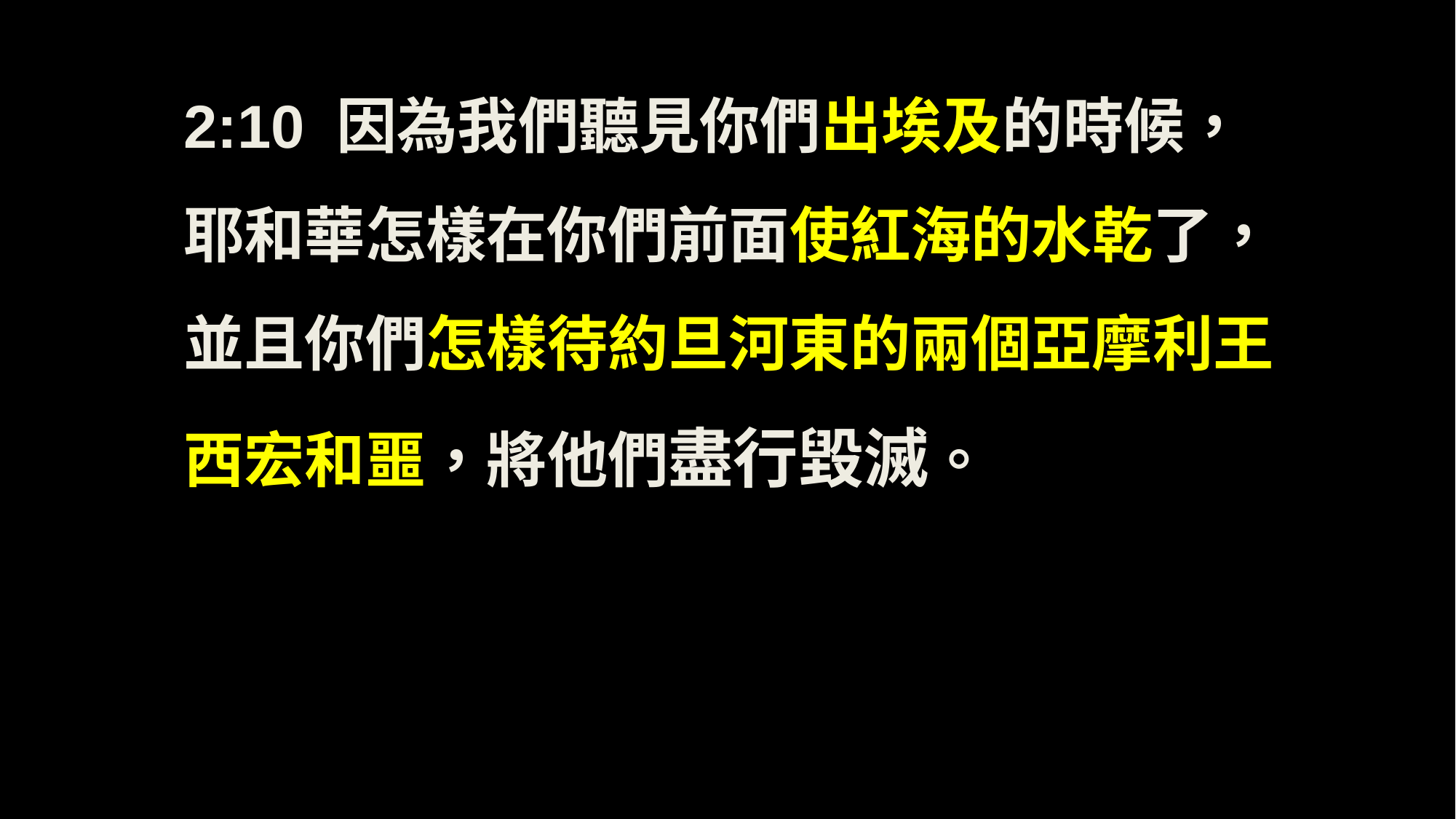

2:10 因為我們聽見你們出埃及的時候，耶和華怎樣在你們前面使紅海的水乾了，並且你們怎樣待約旦河東的兩個亞摩利王西宏和噩，將他們盡行毀滅。